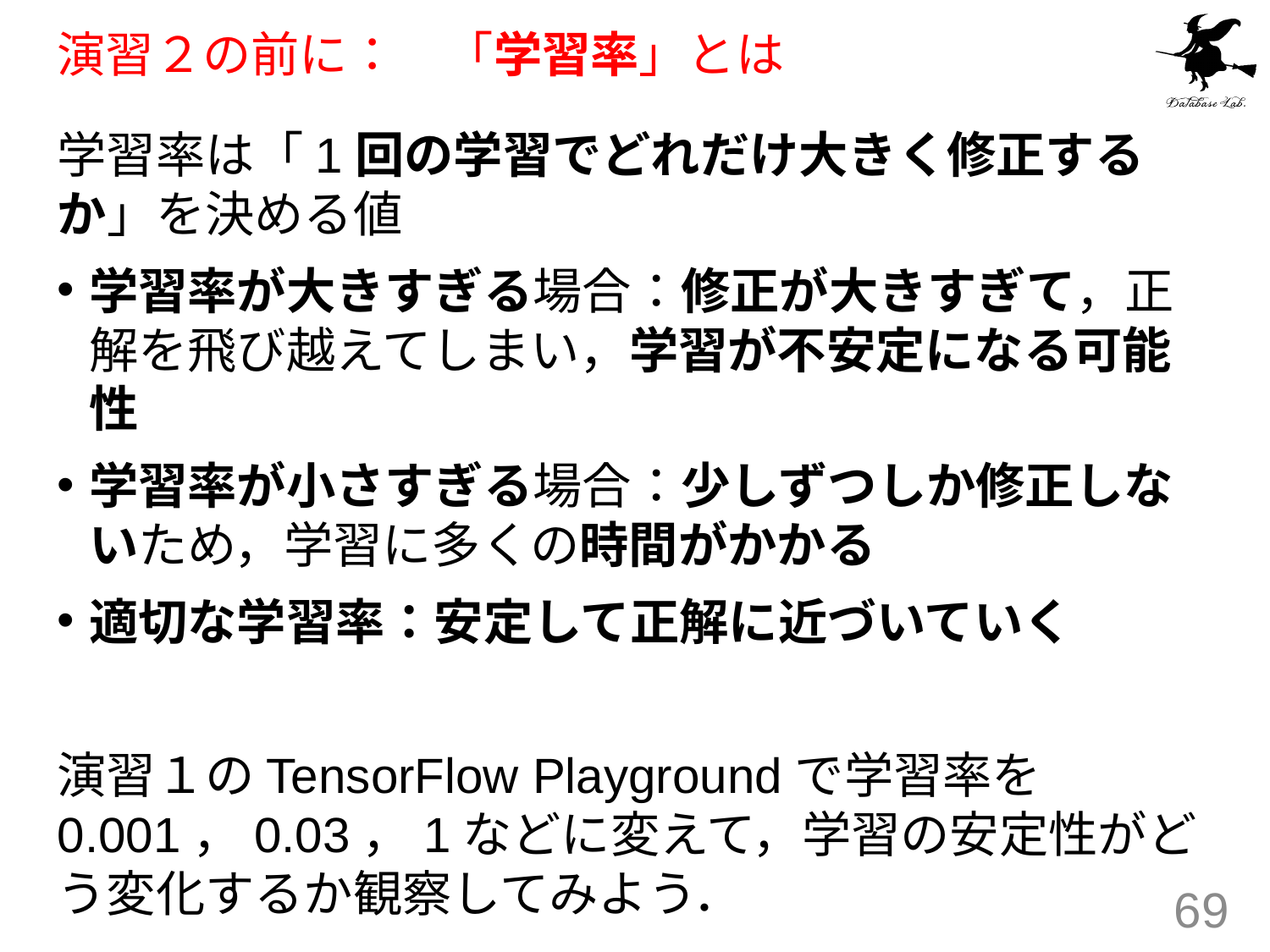

# 演習２の前に：　「学習率」とは
学習率は「1回の学習でどれだけ大きく修正するか」を決める値
学習率が大きすぎる場合：修正が大きすぎて，正解を飛び越えてしまい，学習が不安定になる可能性
学習率が小さすぎる場合：少しずつしか修正しないため，学習に多くの時間がかかる
適切な学習率：安定して正解に近づいていく

演習１のTensorFlow Playgroundで学習率を0.001，0.03，1などに変えて，学習の安定性がどう変化するか観察してみよう．
69